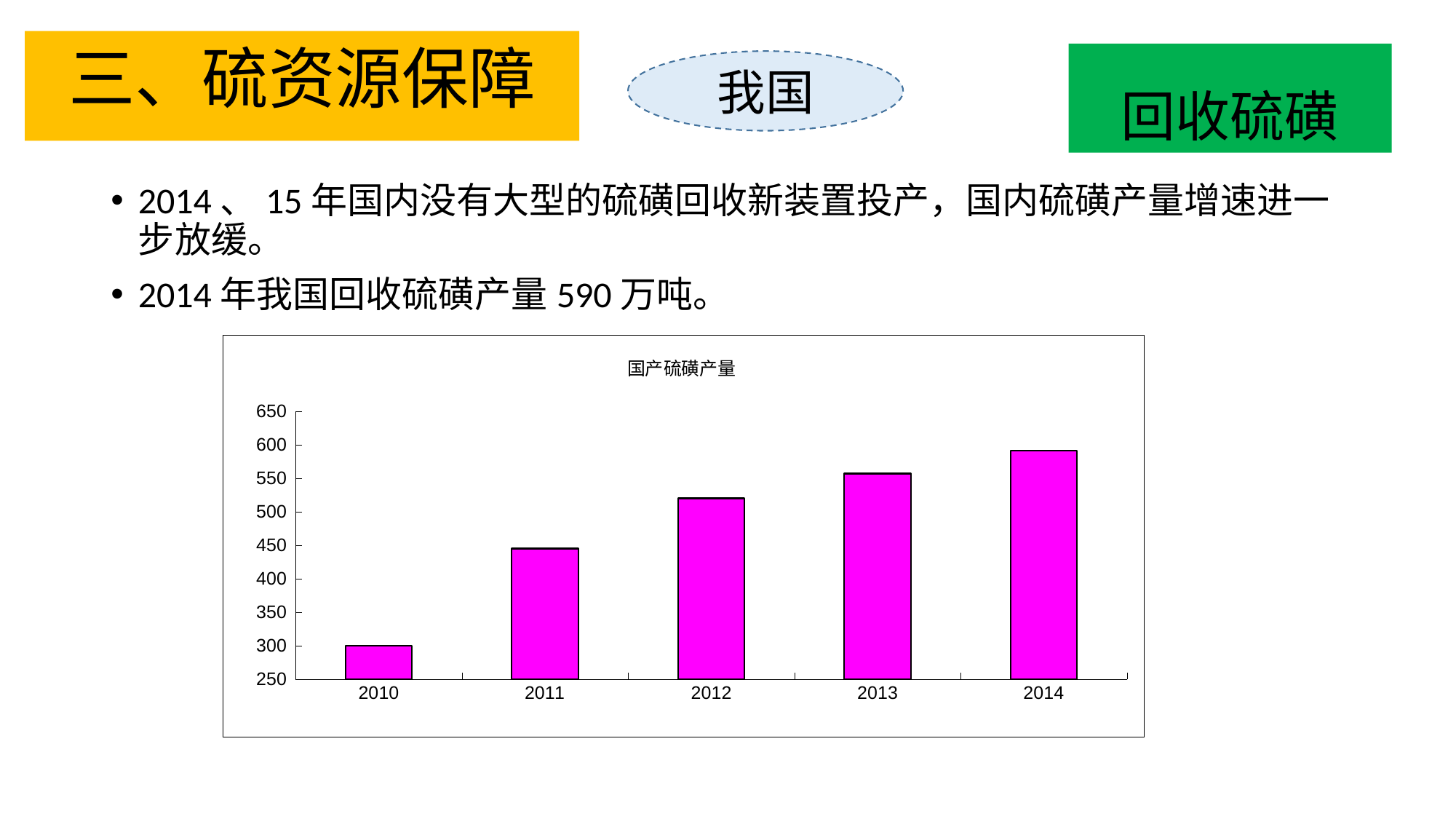

三、硫资源保障
回收硫磺
我国
2014、15年国内没有大型的硫磺回收新装置投产，国内硫磺产量增速进一步放缓。
2014年我国回收硫磺产量590万吨。

### Chart: 国产硫磺产量

| Category |  |
|---|---|
| 2010 | 300.0 |
| 2011 | 445.0 |
| 2012 | 520.0 |
| 2013 | 557.0 |
| 2014 | 591.0 |